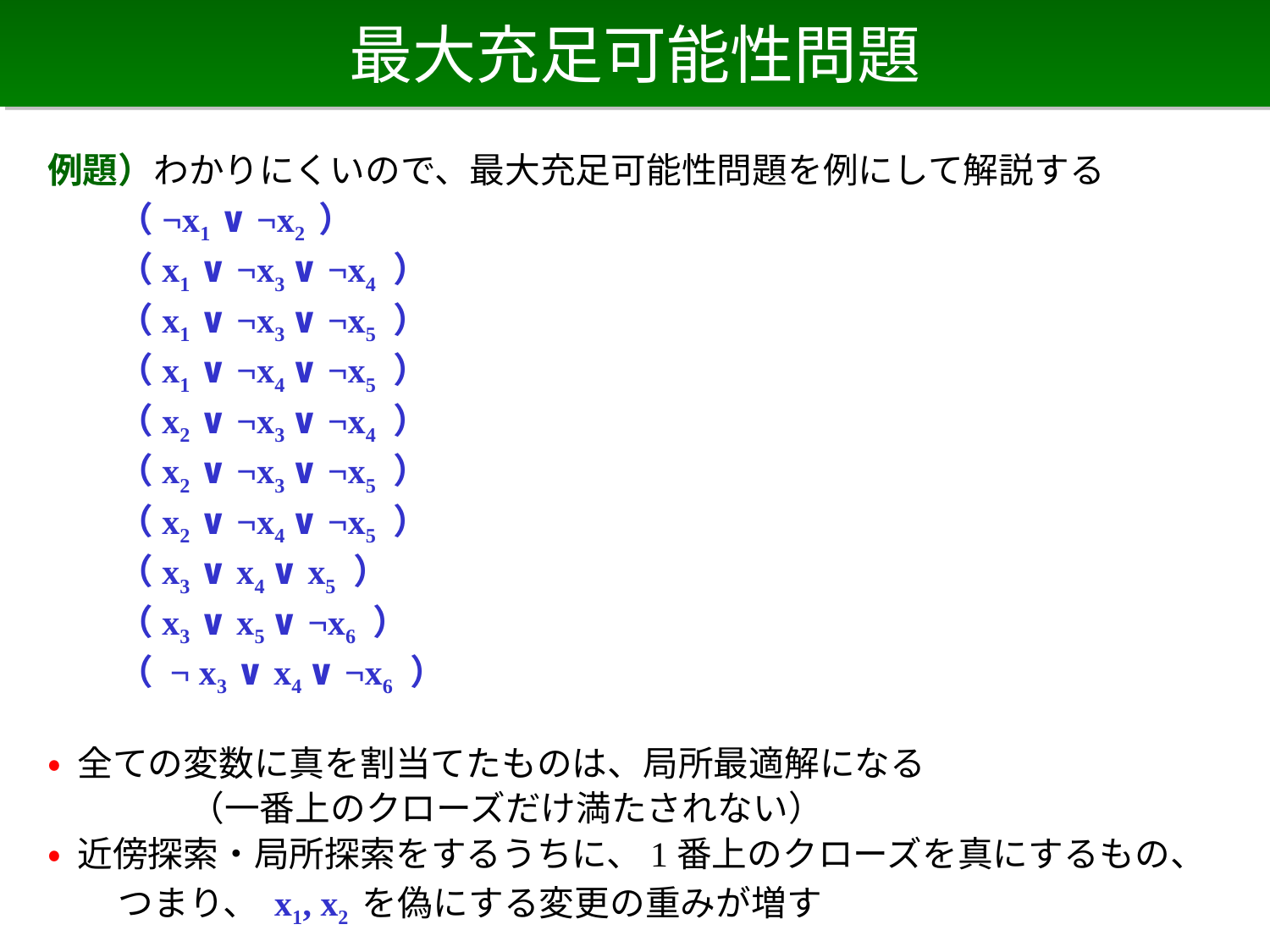

# 最大充足可能性問題
例題）わかりにくいので、最大充足可能性問題を例にして解説する
　　（¬x1 ∨ ¬x2 ）
　　（x1 ∨ ¬x3 ∨ ¬x4 ）
　　（x1 ∨ ¬x3 ∨ ¬x5 ）
　　（x1 ∨ ¬x4 ∨ ¬x5 ）
　　（x2 ∨ ¬x3 ∨ ¬x4 ）
　　（x2 ∨ ¬x3 ∨ ¬x5 ）
　　（x2 ∨ ¬x4 ∨ ¬x5 ）
　　（x3 ∨ x4 ∨ x5 ）
　　（x3 ∨ x5 ∨ ¬x6 ）
　　（ ¬ x3 ∨ x4 ∨ ¬x6 ）

• 全ての変数に真を割当てたものは、局所最適解になる
　　　　（一番上のクローズだけ満たされない）
• 近傍探索・局所探索をするうちに、1番上のクローズを真にするもの、
　　つまり、 x1, x2 を偽にする変更の重みが増す